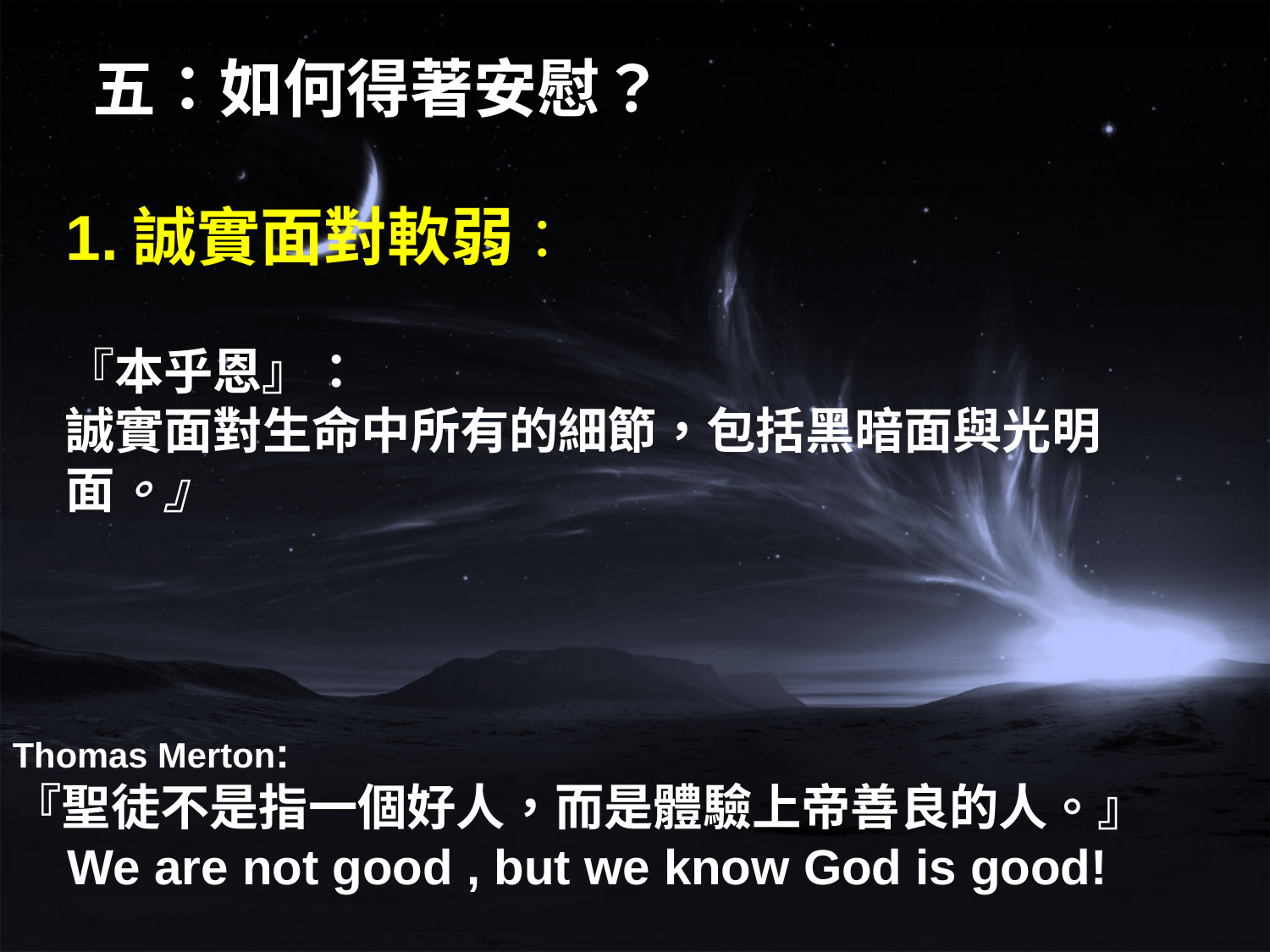

五：如何得著安慰？
1.誠實面對軟弱：

『本乎恩』：
誠實面對生命中所有的細節，包括黑暗面與光明面。』

Thomas Merton:
『聖徒不是指一個好人，而是體驗上帝善良的人。』
    We are not good , but we know God is good!